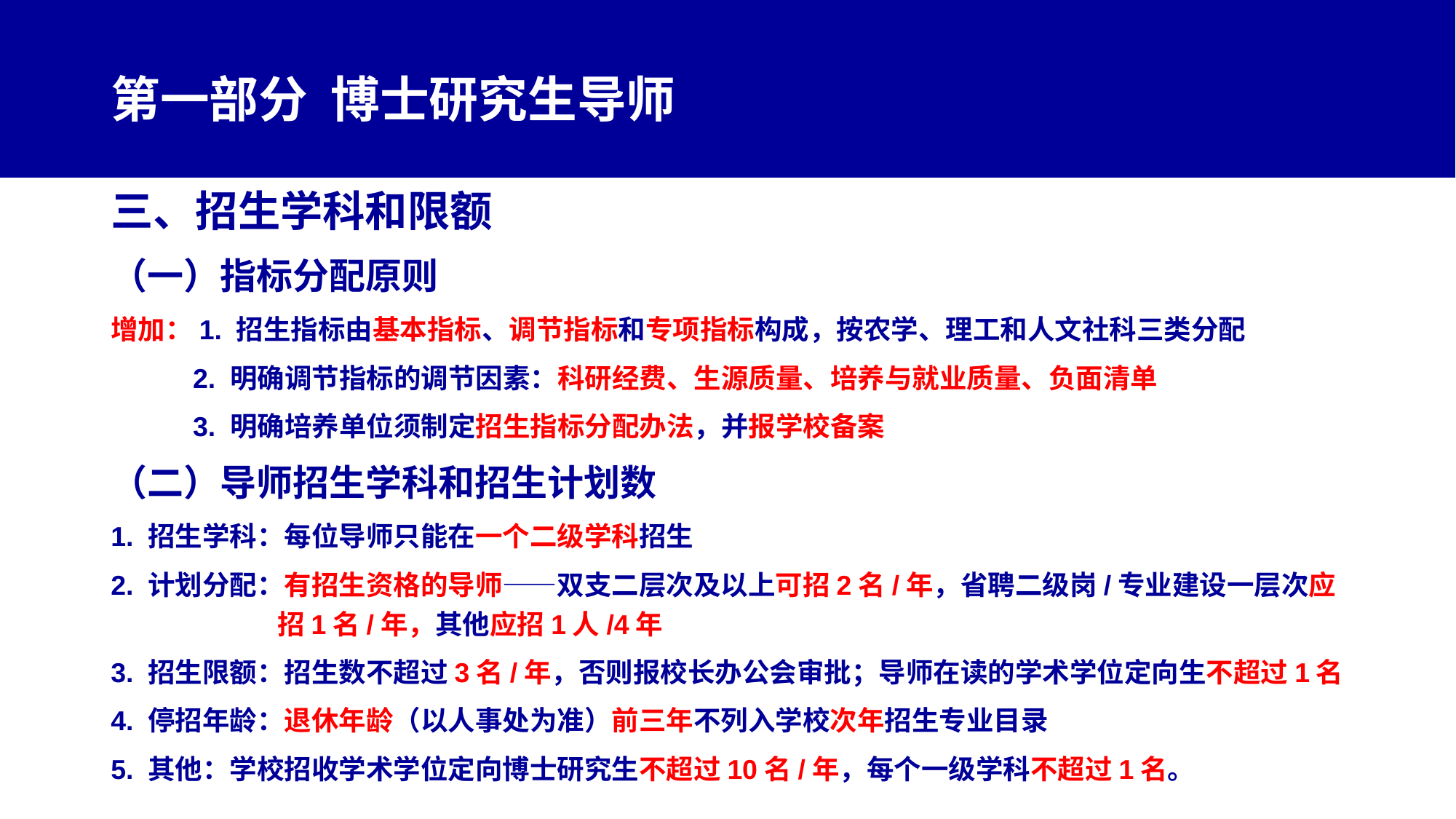

# 第一部分  博士研究生导师
三、招生学科和限额
（一）指标分配原则
增加：1. 招生指标由基本指标、调节指标和专项指标构成，按农学、理工和人文社科三类分配
2. 明确调节指标的调节因素：科研经费、生源质量、培养与就业质量、负面清单
3. 明确培养单位须制定招生指标分配办法，并报学校备案
（二）导师招生学科和招生计划数
1. 招生学科：每位导师只能在一个二级学科招生
2. 计划分配：有招生资格的导师——双支二层次及以上可招2名/年，省聘二级岗/专业建设一层次应招1名/年，其他应招1人/4年
3. 招生限额：招生数不超过3名/年，否则报校长办公会审批；导师在读的学术学位定向生不超过1名
4. 停招年龄：退休年龄（以人事处为准）前三年不列入学校次年招生专业目录
5. 其他：学校招收学术学位定向博士研究生不超过10名/年，每个一级学科不超过1名。